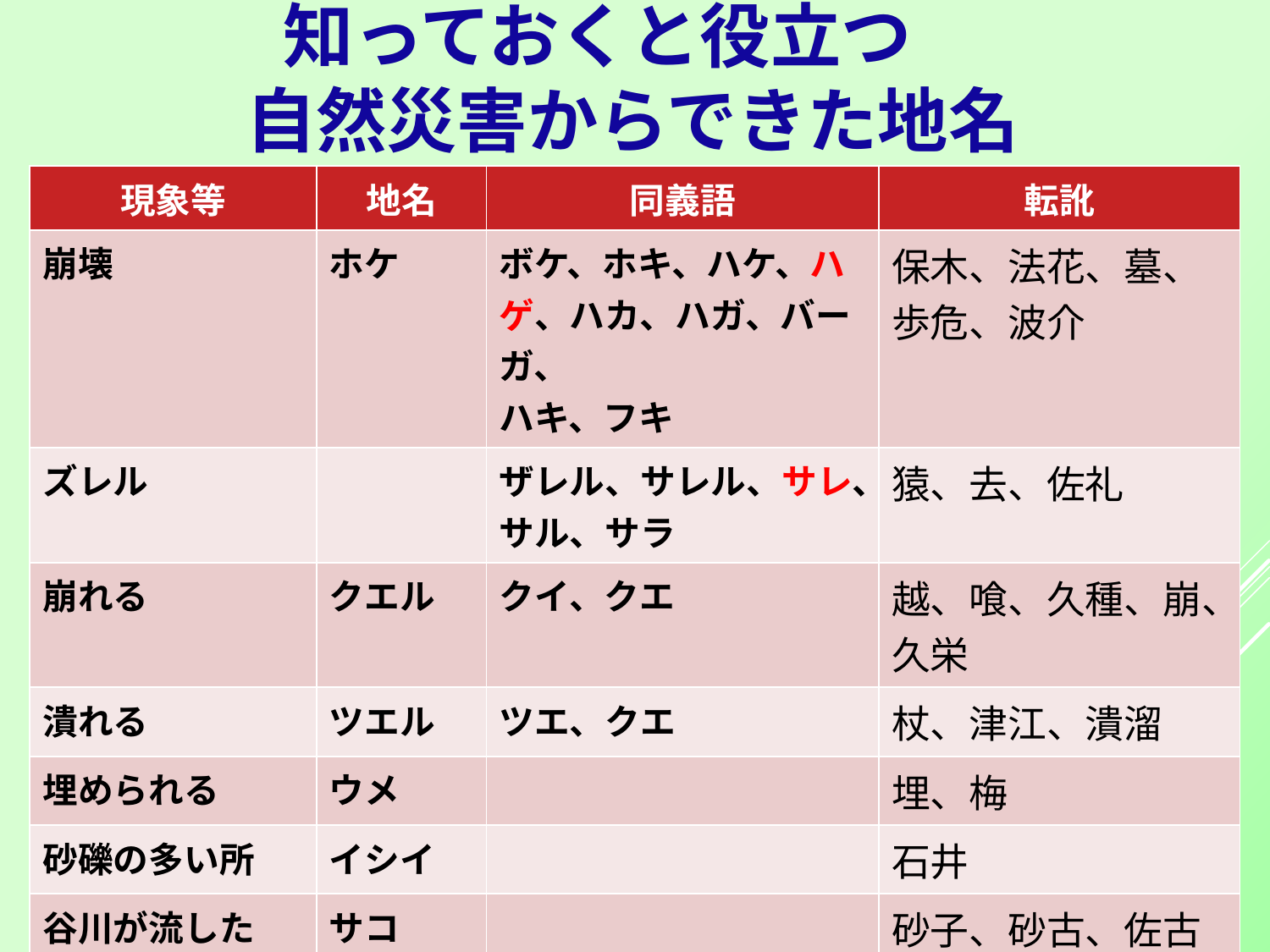

知っておくと役立つ
自然災害からできた地名
| 現象等 | 地名 | 同義語 | 転訛 |
| --- | --- | --- | --- |
| 崩壊 | ホケ | ボケ、ホキ、ハケ、ハゲ、ハカ、ハガ、バーガ、 ハキ、フキ | 保木、法花、墓、 歩危、波介 |
| ズレル |  | ザレル、サレル、サレ、サル、サラ | 猿、去、佐礼 |
| 崩れる | クエル | クイ、クエ | 越、喰、久種、崩、 久栄 |
| 潰れる | ツエル | ツエ、クエ | 杖、津江、潰溜 |
| 埋められる | ウメ |  | 埋、梅 |
| 砂礫の多い所 | イシイ |  | 石井 |
| 谷川が流した 土砂 | サコ |  | 砂子、砂古、佐古 |
| たぎる | タキ | ダキ、ダケ、タギ | 急瀬、滝、岳、竹 |